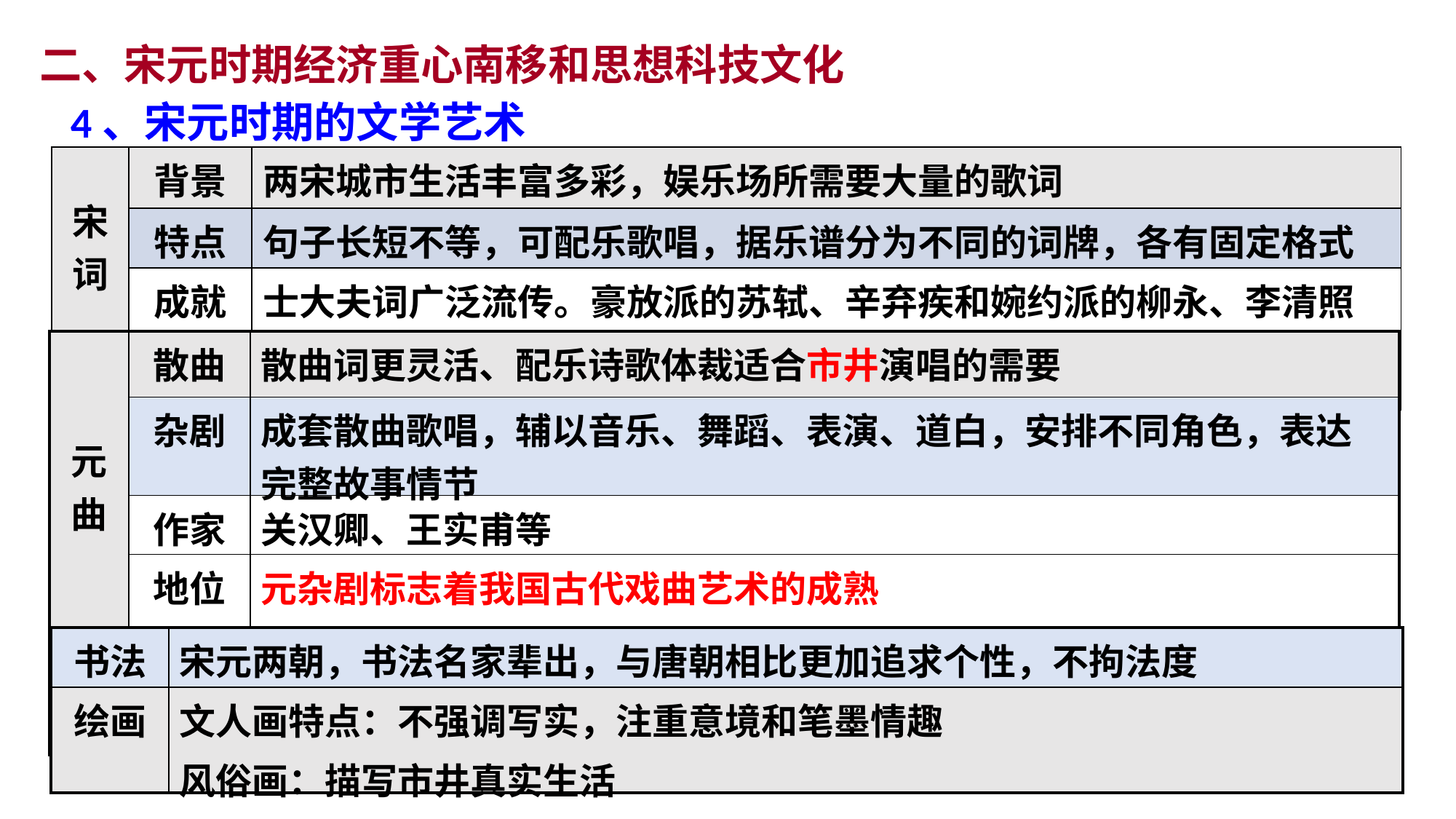

二、宋元时期经济重心南移和思想科技文化
4、宋元时期的文学艺术
| 宋词 | 背景 | 两宋城市生活丰富多彩，娱乐场所需要大量的歌词 |
| --- | --- | --- |
|  | 特点 | 句子长短不等，可配乐歌唱，据乐谱分为不同的词牌，各有固定格式 |
|  | 成就 | 士大夫词广泛流传。豪放派的苏轼、辛弃疾和婉约派的柳永、李清照 |
| 元曲 | 散曲 | 散曲词更灵活、配乐诗歌体裁适合市井演唱的需要 |
| --- | --- | --- |
|  | 杂剧 | 成套散曲歌唱，辅以音乐、舞蹈、表演、道白，安排不同角色，表达完整故事情节 |
|  | 作家 | 关汉卿、王实甫等 |
|  | 地位 | 元杂剧标志着我国古代戏曲艺术的成熟 |
| 书法 | 宋元两朝，书法名家辈出，与唐朝相比更加追求个性，不拘法度 |
| --- | --- |
| 绘画 | 文人画特点：不强调写实，注重意境和笔墨情趣 风俗画：描写市井真实生活 |